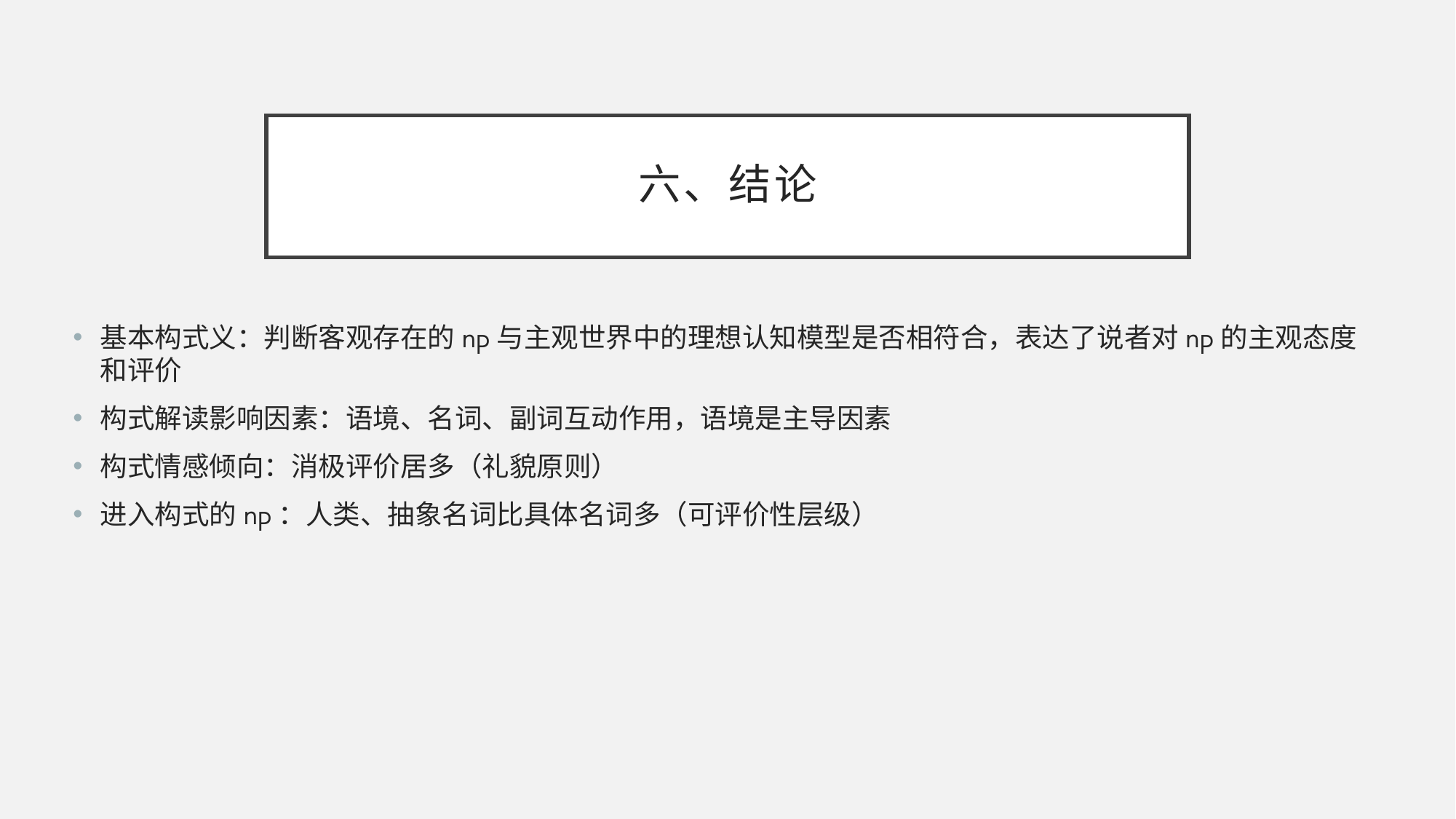

# 六、结论
基本构式义：判断客观存在的np与主观世界中的理想认知模型是否相符合，表达了说者对np的主观态度和评价
构式解读影响因素：语境、名词、副词互动作用，语境是主导因素
构式情感倾向：消极评价居多（礼貌原则）
进入构式的np：人类、抽象名词比具体名词多（可评价性层级）